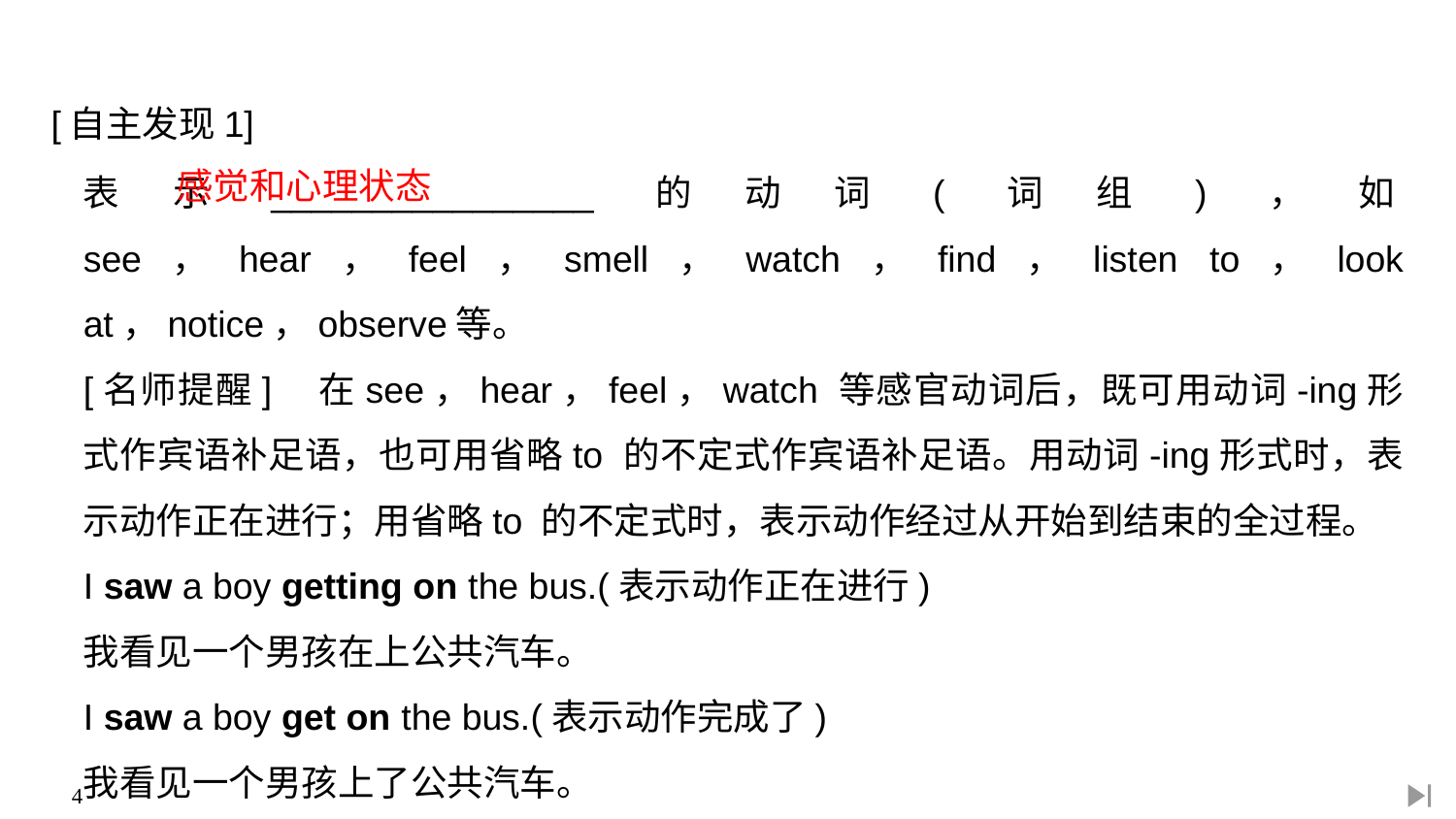

[自主发现1]
感觉和心理状态
表示________________的动词(词组)，如see，hear，feel，smell，watch，find，listen to，look at，notice，observe等。
[名师提醒]　在see，hear，feel，watch 等感官动词后，既可用动词-ing形式作宾语补足语，也可用省略to 的不定式作宾语补足语。用动词-ing形式时，表示动作正在进行；用省略to 的不定式时，表示动作经过从开始到结束的全过程。
I saw a boy getting on the bus.(表示动作正在进行)
我看见一个男孩在上公共汽车。
I saw a boy get on the bus.(表示动作完成了)
我看见一个男孩上了公共汽车。